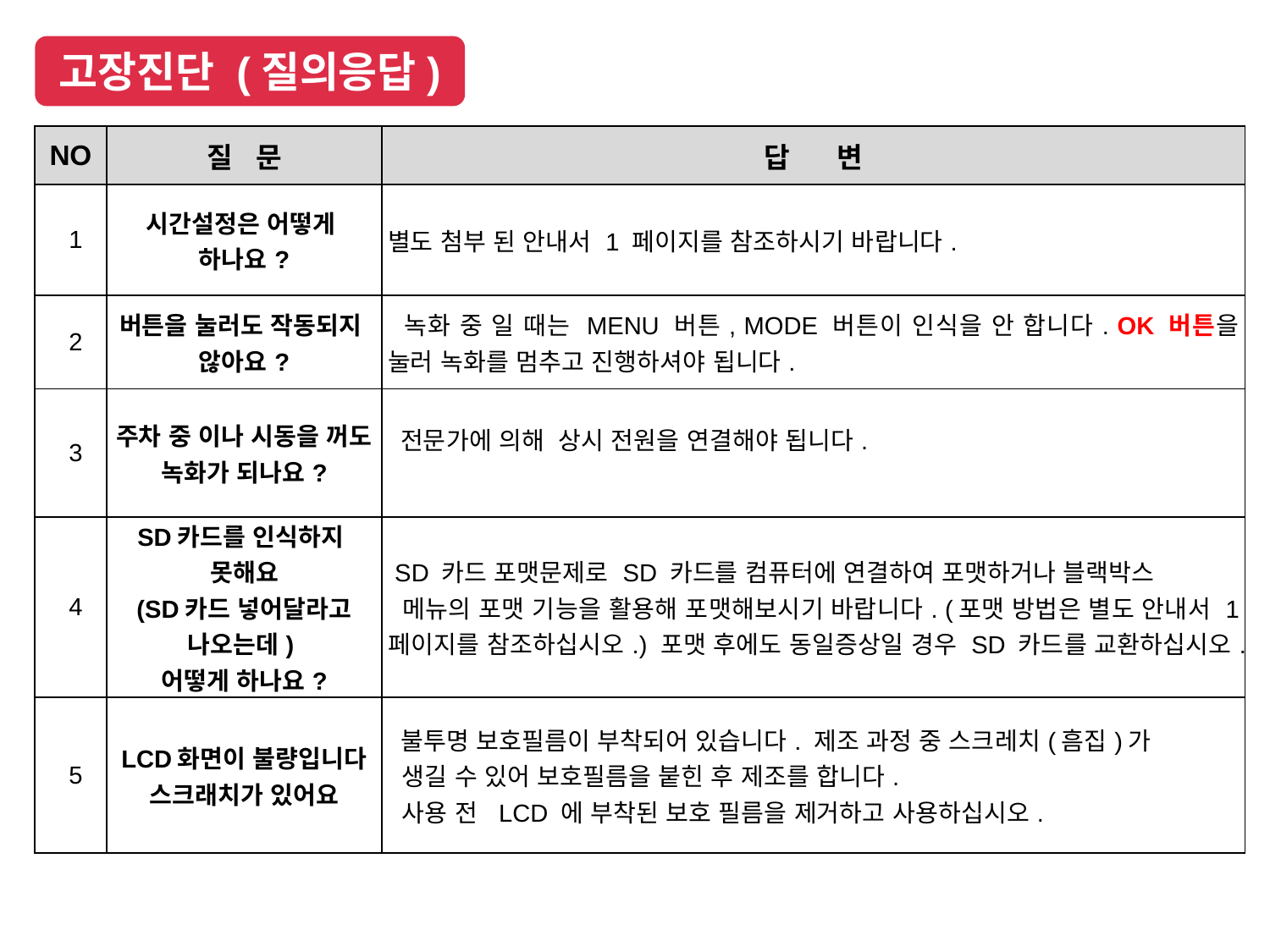

고장진단 (질의응답)
| NO | 질 문 | 답 변 |
| --- | --- | --- |
| 1 | 시간설정은 어떻게 하나요? | 별도 첨부 된 안내서 1 페이지를 참조하시기 바랍니다. |
| 2 | 버튼을 눌러도 작동되지 않아요? | 녹화 중 일 때는 MENU 버튼, MODE 버튼이 인식을 안 합니다. OK 버튼을 눌러 녹화를 멈추고 진행하셔야 됩니다. |
| 3 | 주차 중 이나 시동을 꺼도 녹화가 되나요? | 전문가에 의해 상시 전원을 연결해야 됩니다. |
| 4 | SD카드를 인식하지 못해요 (SD카드 넣어달라고 나오는데) 어떻게 하나요? | SD 카드 포맷문제로 SD 카드를 컴퓨터에 연결하여 포맷하거나 블랙박스 메뉴의 포맷 기능을 활용해 포맷해보시기 바랍니다. (포맷 방법은 별도 안내서 1 페이지를 참조하십시오.) 포맷 후에도 동일증상일 경우 SD 카드를 교환하십시오. |
| 5 | LCD화면이 불량입니다 스크래치가 있어요 | 불투명 보호필름이 부착되어 있습니다. 제조 과정 중 스크레치(흠집)가 생길 수 있어 보호필름을 붙힌 후 제조를 합니다. 사용 전 LCD 에 부착된 보호 필름을 제거하고 사용하십시오. |